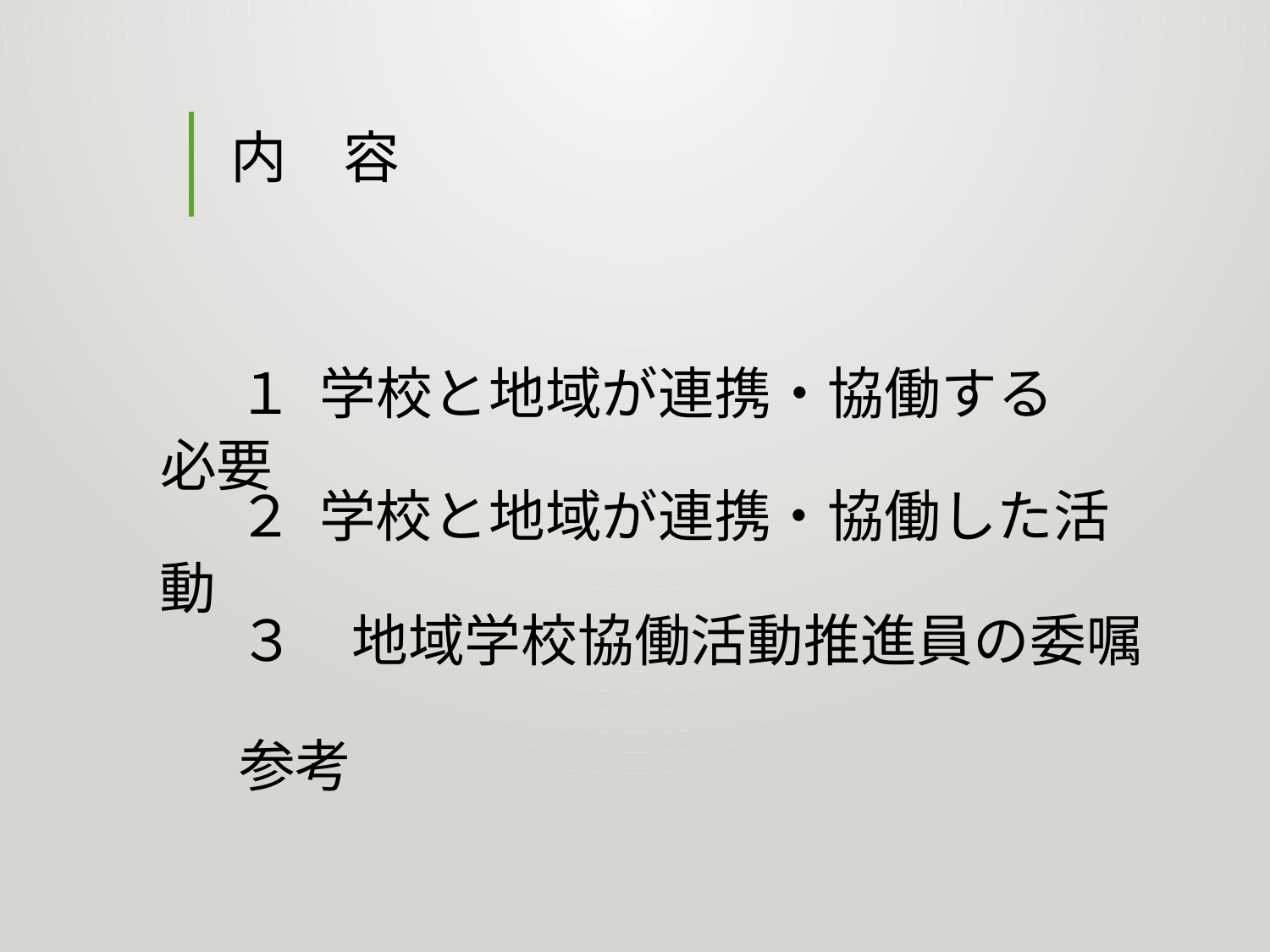

# 内　容
　１  学校と地域が連携・協働する必要
　２  学校と地域が連携・協働した活動
　３　地域学校協働活動推進員の委嘱
　参考